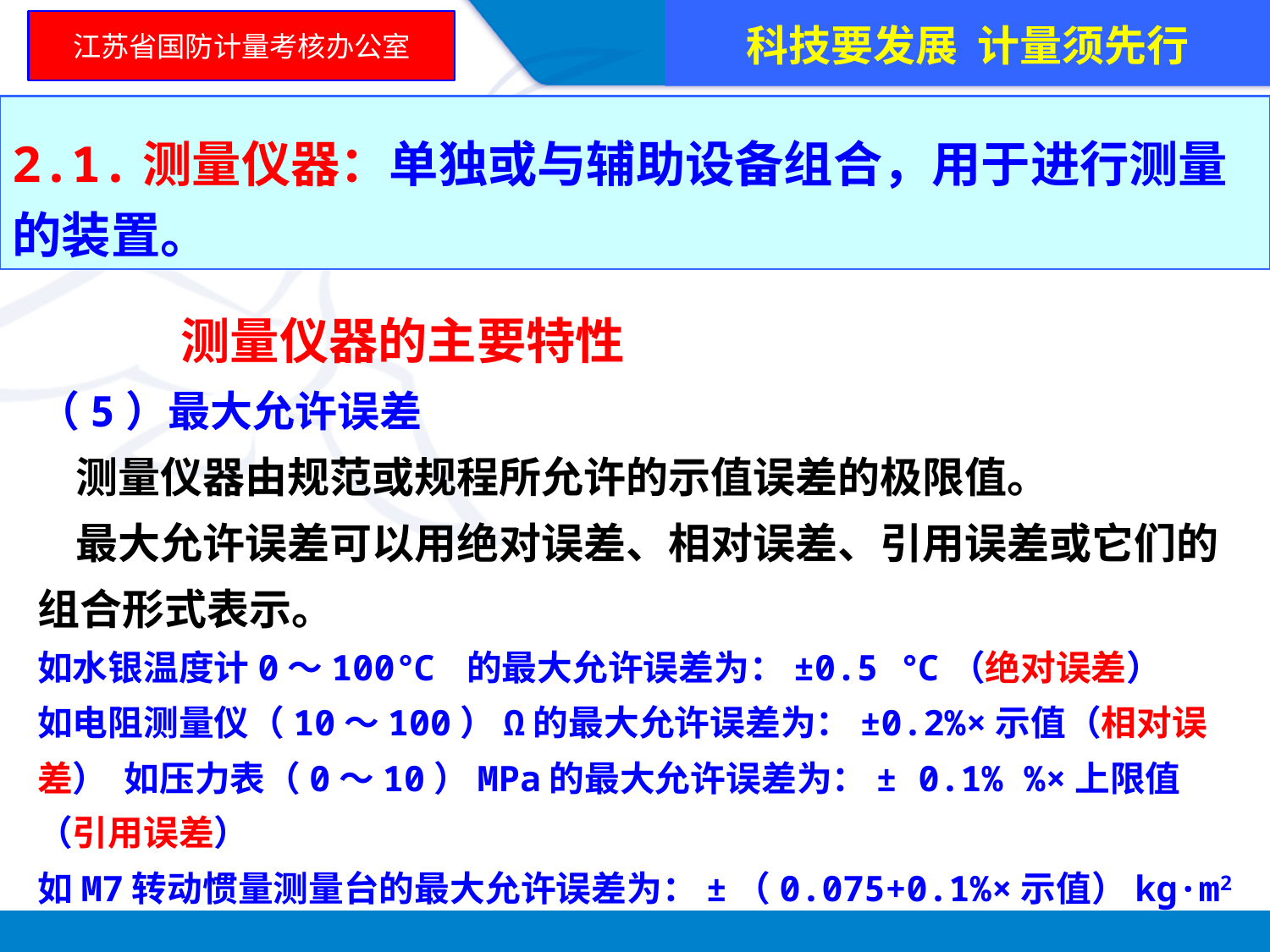

科技要发展  计量须先行
江苏省国防计量考核办公室
2.1.测量仪器：单独或与辅助设备组合，用于进行测量的装置。

              测量仪器的主要特性
（5）最大允许误差
    测量仪器由规范或规程所允许的示值误差的极限值。
    最大允许误差可以用绝对误差、相对误差、引用误差或它们的组合形式表示。
如水银温度计0～100℃ 的最大允许误差为：±0.5 ℃（绝对误差）
如电阻测量仪（10～100）Ω的最大允许误差为：±0.2%×示值（相对误差）  如压力表（0～10）MPa的最大允许误差为：± 0.1% %×上限值（引用误差）
如M7转动惯量测量台的最大允许误差为：±（0.075+0.1%×示值）kg·m2
如数字电压表的最大允许误差为：±（ 0.02%×示值+0.01%×上限值）